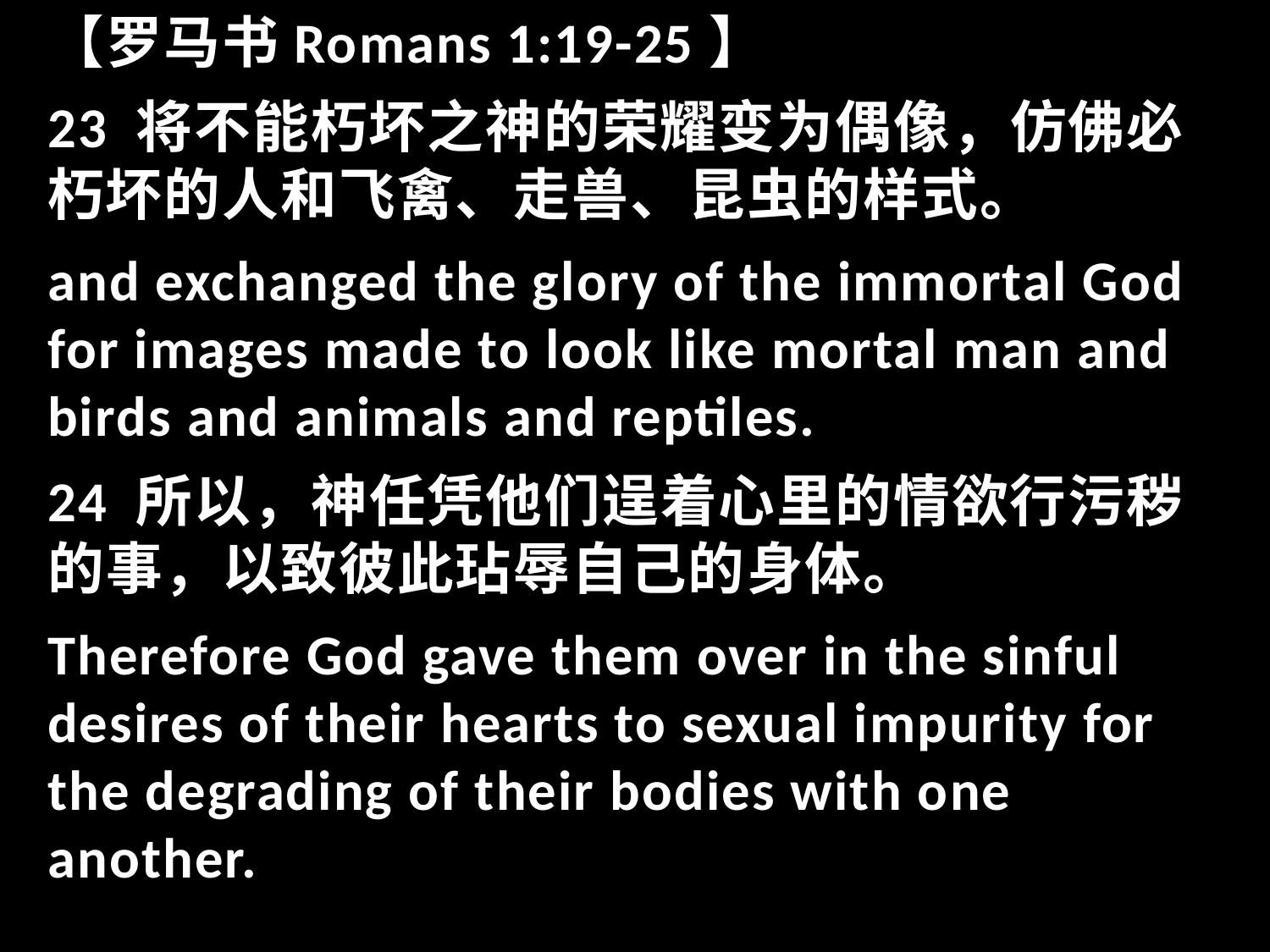

【罗马书Romans 1:19-25】
23 将不能朽坏之神的荣耀变为偶像，仿佛必朽坏的人和飞禽、走兽、昆虫的样式。
and exchanged the glory of the immortal God for images made to look like mortal man and birds and animals and reptiles.
24 所以，神任凭他们逞着心里的情欲行污秽的事，以致彼此玷辱自己的身体。
Therefore God gave them over in the sinful desires of their hearts to sexual impurity for the degrading of their bodies with one another.